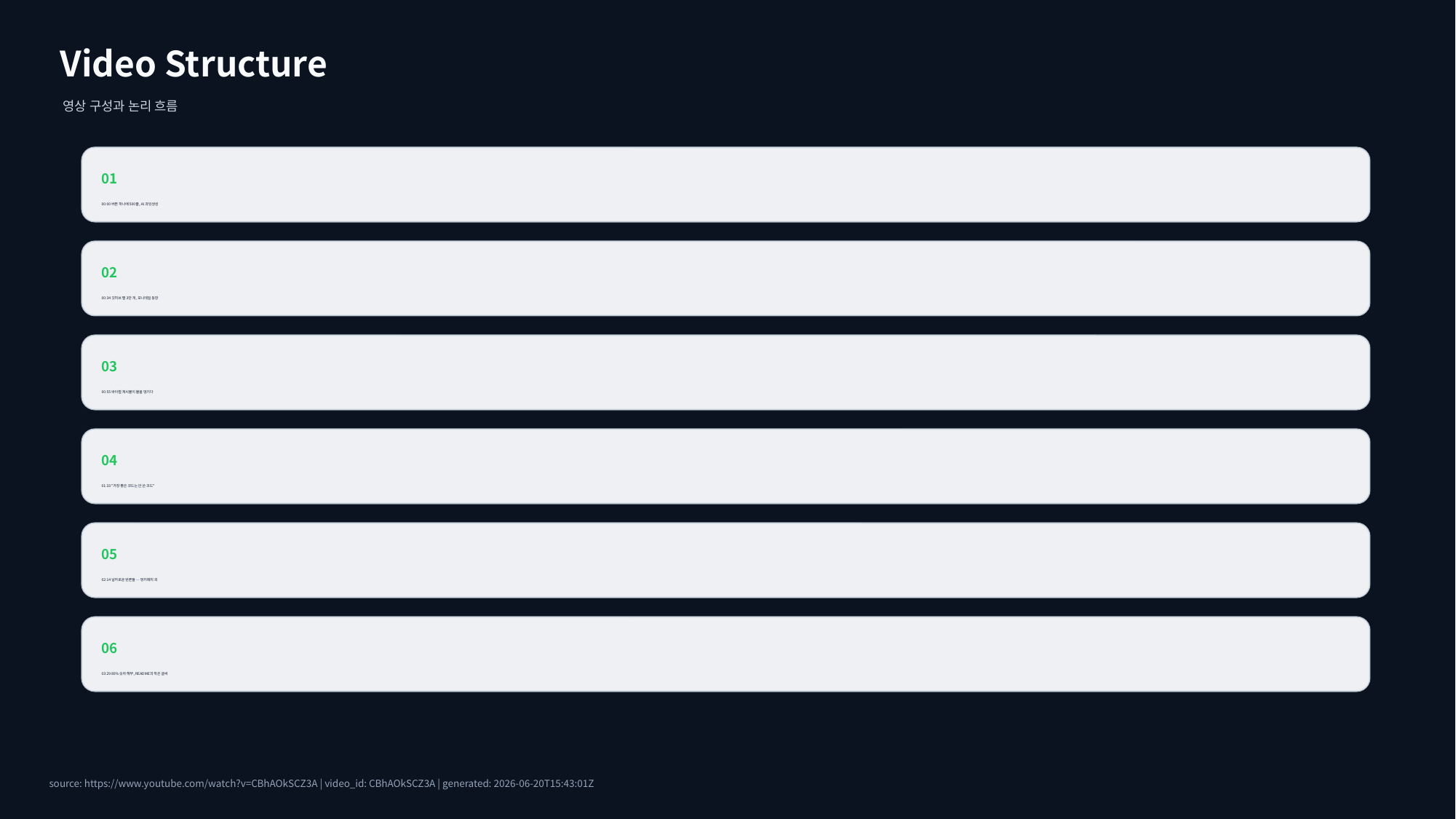

Video Structure
영상 구성과 논리 흐름

01
00:00 버튼 하나에 500줄, AI 과잉생성

02
00:34 깃허브 별 3만 개, 포니테일 등장

03
00:55 바이럴 게시물이 불을 댕기다

04
01:33 "가장 좋은 코드는 안 쓴 코드"

05
02:14 날카로운 반론들 — 멍키패치 외

06
03:29 80% 숫자 해부, README의 작은 글씨
source: https://www.youtube.com/watch?v=CBhAOkSCZ3A | video_id: CBhAOkSCZ3A | generated: 2026-06-20T15:43:01Z